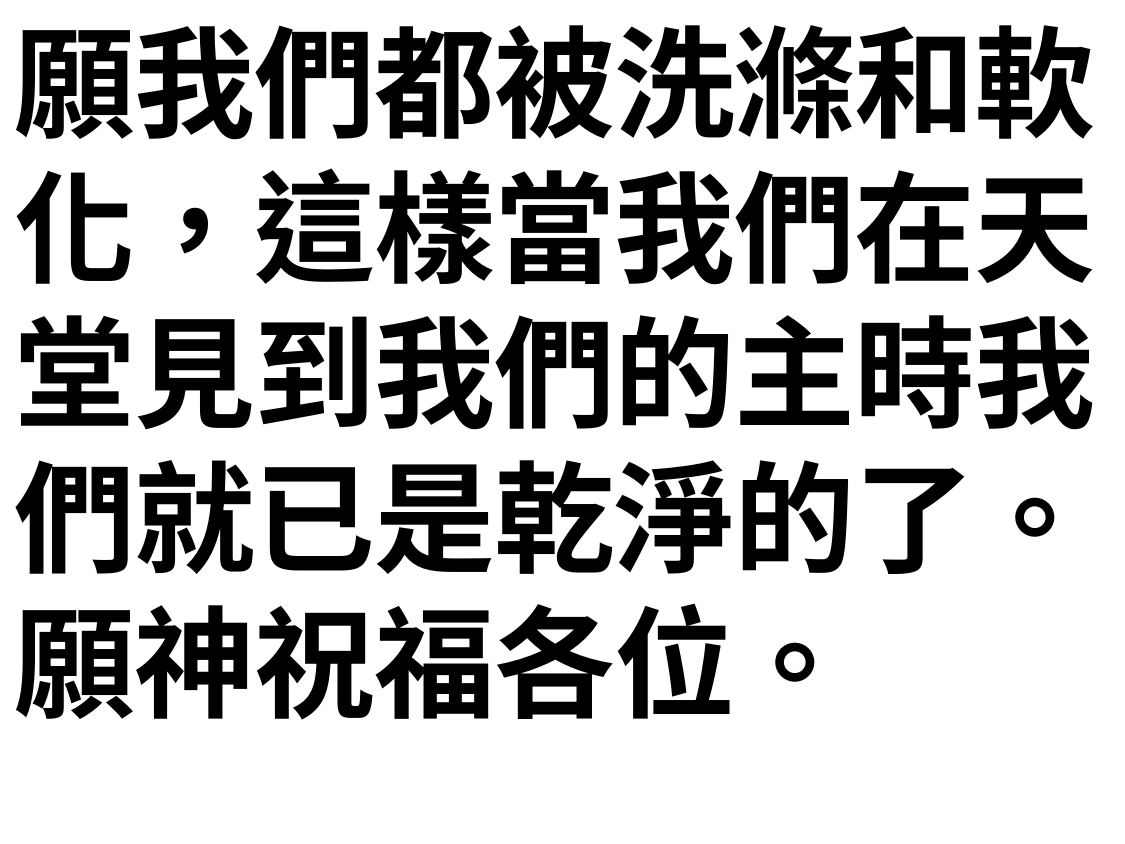

願我們都被洗滌和軟化，這樣當我們在天堂見到我們的主時我們就已是乾淨的了。
願神祝福各位。